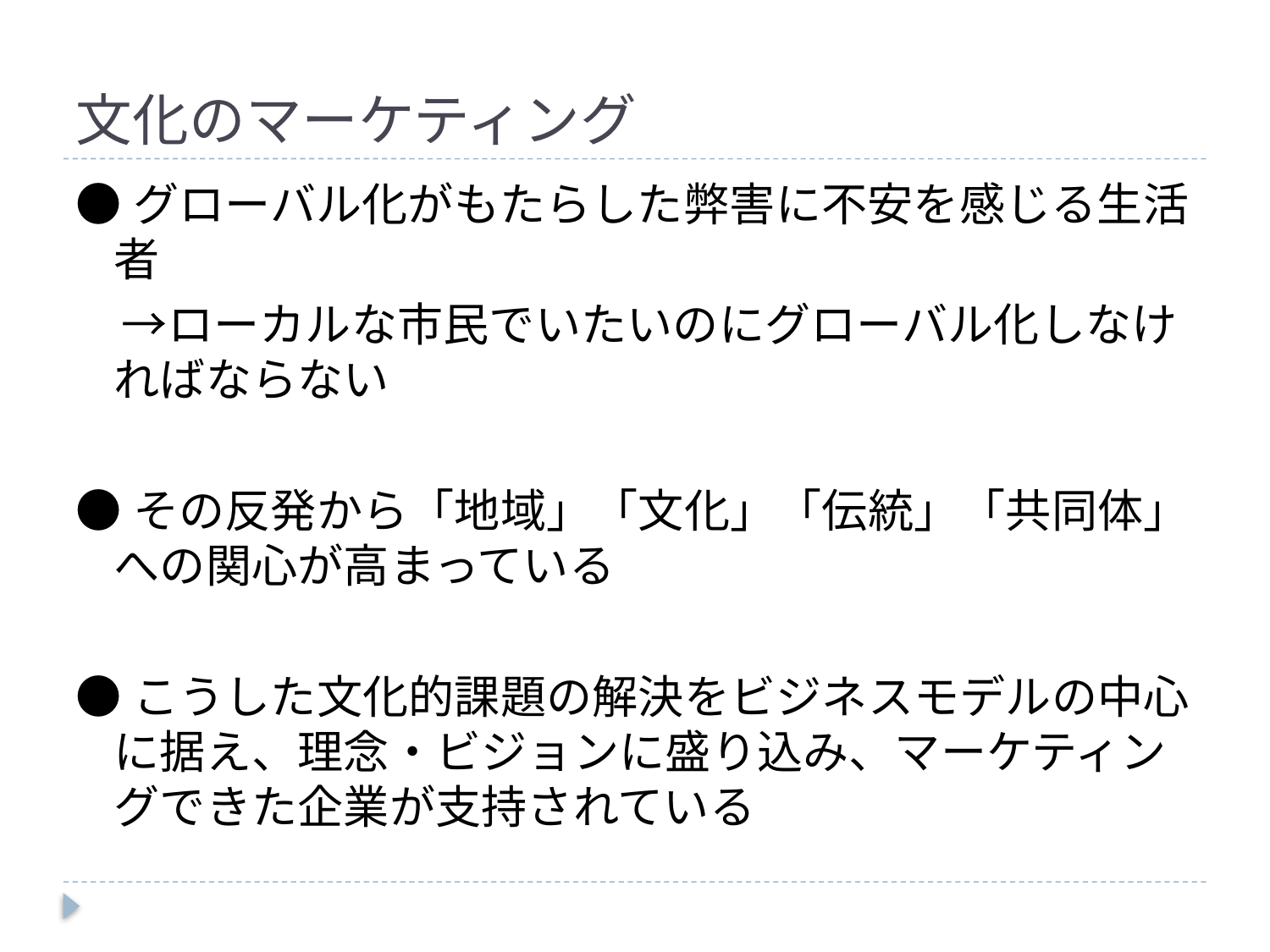

# 文化のマーケティング
●グローバル化がもたらした弊害に不安を感じる生活者
　→ローカルな市民でいたいのにグローバル化しなければならない

●その反発から「地域」「文化」「伝統」「共同体」への関心が高まっている

●こうした文化的課題の解決をビジネスモデルの中心に据え、理念・ビジョンに盛り込み、マーケティングできた企業が支持されている